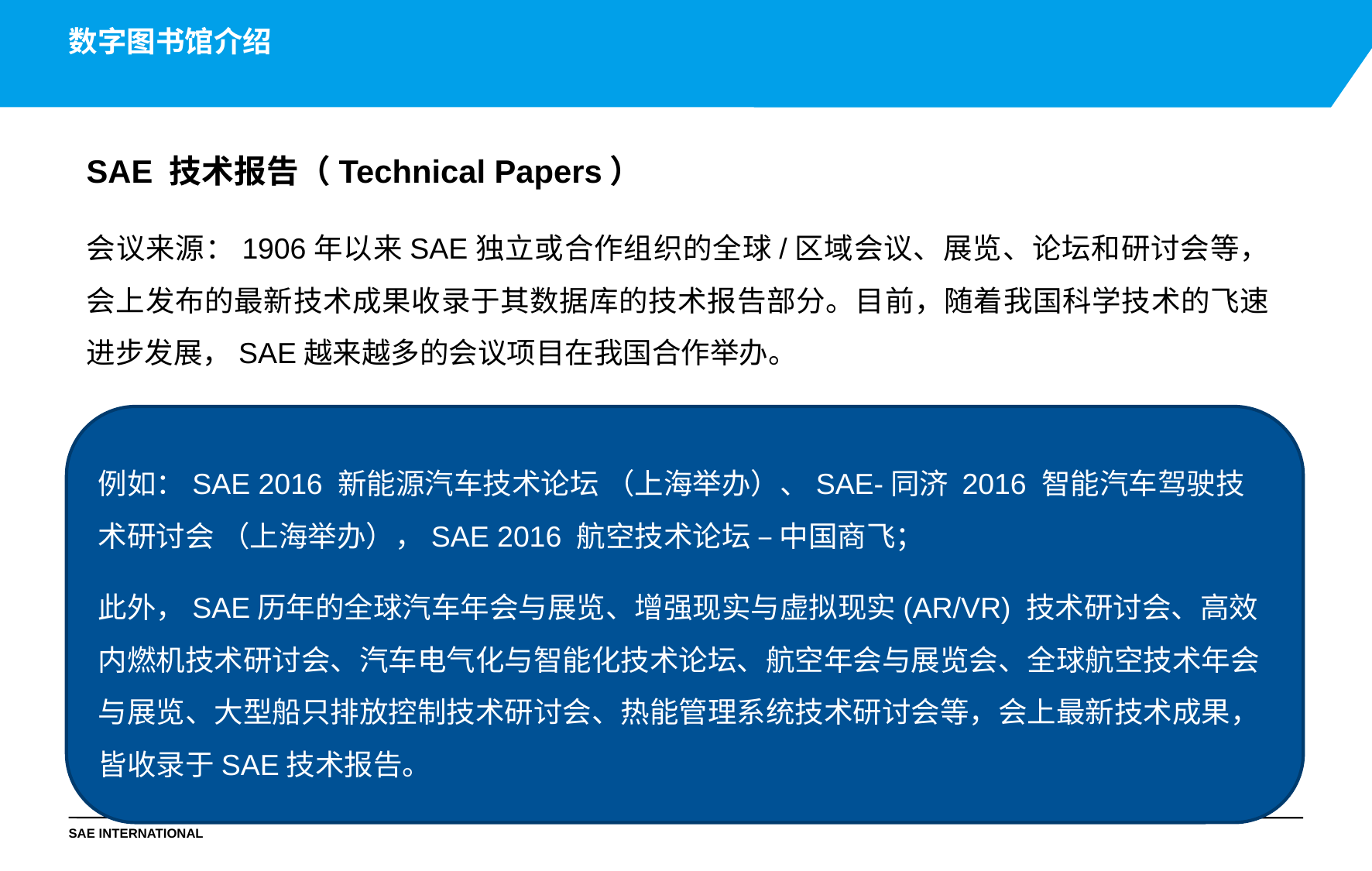

数字图书馆介绍
SAE 技术报告（Technical Papers）

会议来源：1906年以来SAE独立或合作组织的全球/区域会议、展览、论坛和研讨会等，会上发布的最新技术成果收录于其数据库的技术报告部分。目前，随着我国科学技术的飞速进步发展，SAE越来越多的会议项目在我国合作举办。
例如：SAE 2016 新能源汽车技术论坛 （上海举办）、SAE-同济 2016 智能汽车驾驶技术研讨会 （上海举办），SAE 2016 航空技术论坛 – 中国商飞；
此外，SAE历年的全球汽车年会与展览、增强现实与虚拟现实(AR/VR) 技术研讨会、高效内燃机技术研讨会、汽车电气化与智能化技术论坛、航空年会与展览会、全球航空技术年会与展览、大型船只排放控制技术研讨会、热能管理系统技术研讨会等，会上最新技术成果，皆收录于SAE技术报告。
9